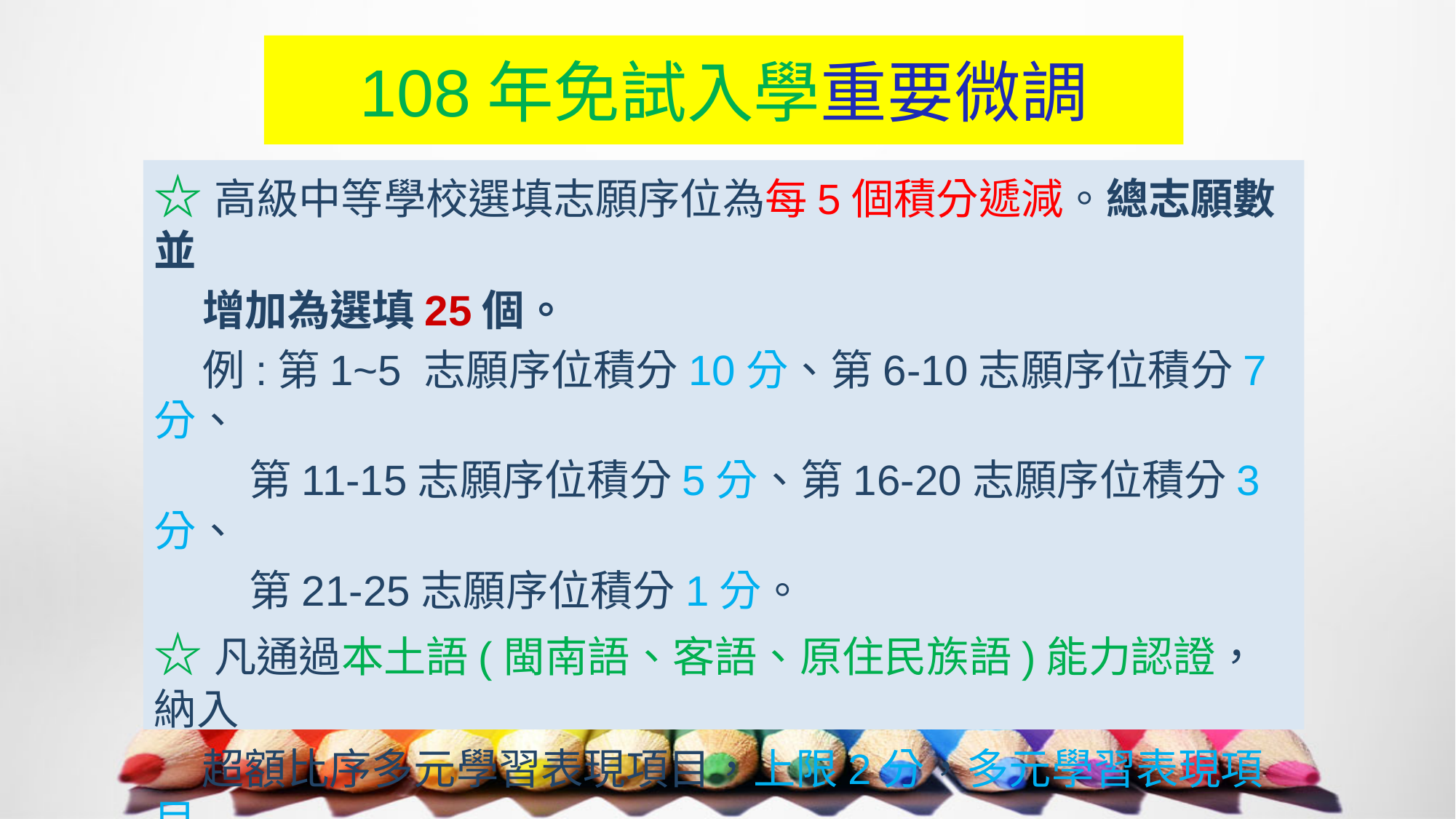

# 108年免試入學重要微調
☆高級中等學校選填志願序位為每5個積分遞減。總志願數並
    增加為選填25個。
    例:第1~5 志願序位積分10分、第6-10志願序位積分7分、
         第11-15志願序位積分5分、第16-20志願序位積分3分、
         第21-25志願序位積分1分。
☆凡通過本土語(閩南語、客語、原住民族語)能力認證，納入
    超額比序多元學習表現項目，上限2分，多元學習表現項目
    總分由52分調整為54分，仍取上限40分。 (110學年開始
    107學年度國一學生適用)。